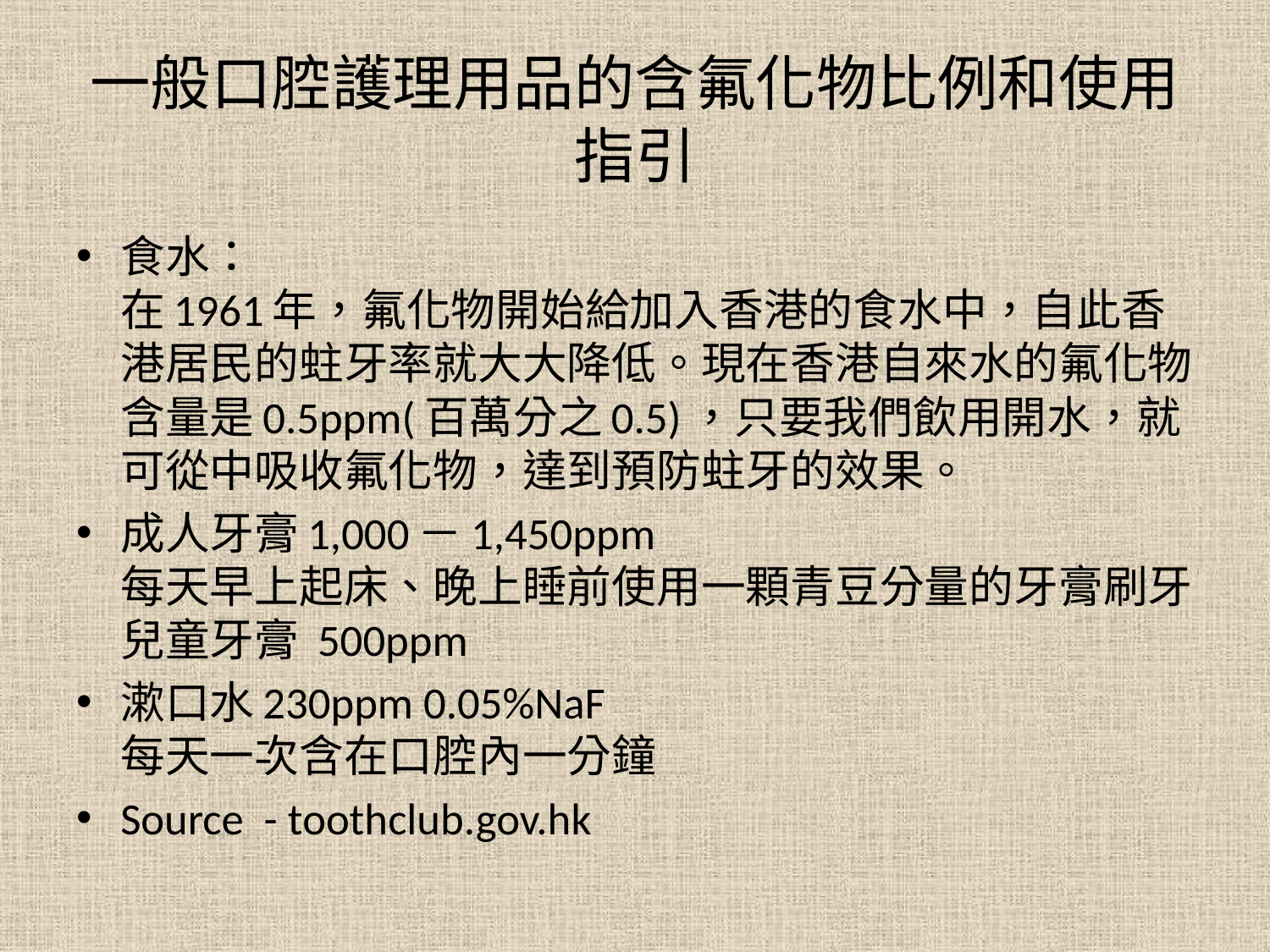

# 一般口腔護理用品的含氟化物比例和使用指引
食水：
在1961年，氟化物開始給加入香港的食水中，自此香港居民的蛀牙率就大大降低。現在香港自來水的氟化物含量是0.5ppm(百萬分之0.5)，只要我們飲用開水，就可從中吸收氟化物，達到預防蛀牙的效果。
成人牙膏1,000－1,450ppm
每天早上起床、晚上睡前使用一顆青豆分量的牙膏刷牙兒童牙膏 500ppm
漱口水230ppm 0.05%NaF
每天一次含在口腔內一分鐘
Source  - toothclub.gov.hk